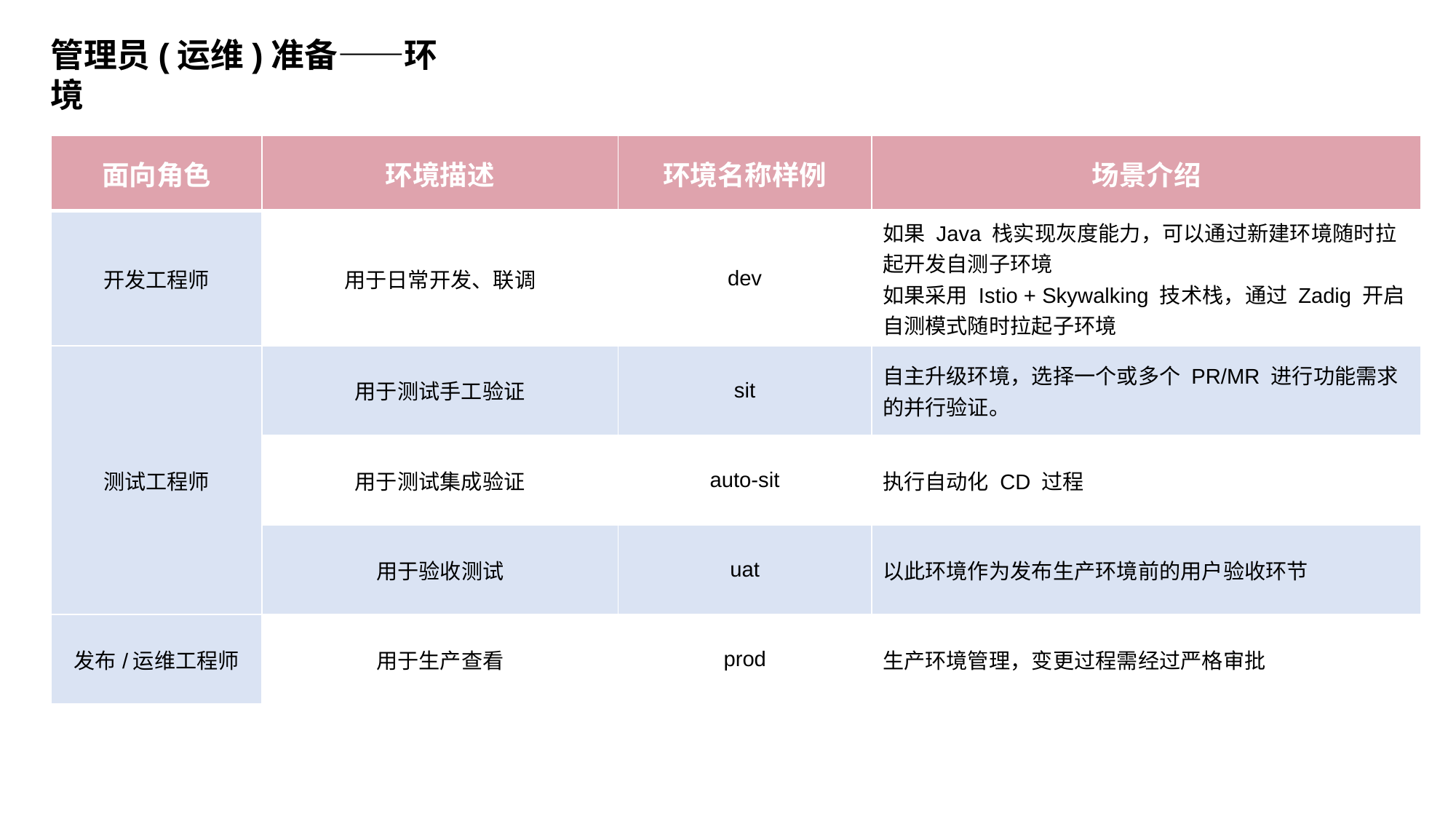

管理员(运维)准备——环境
| 面向角色 | 环境描述 | 环境名称样例 | 场景介绍 |
| --- | --- | --- | --- |
| 开发工程师 | 用于日常开发、联调 | dev | 如果 Java 栈实现灰度能力，可以通过新建环境随时拉起开发自测子环境 如果采用 Istio + Skywalking 技术栈，通过 Zadig 开启自测模式随时拉起子环境 |
| 测试工程师 | 用于测试手工验证 | sit | 自主升级环境，选择一个或多个 PR/MR 进行功能需求的并行验证。 |
|  | 用于测试集成验证 | auto-sit | 执行自动化 CD 过程 |
|  | 用于验收测试 | uat | 以此环境作为发布生产环境前的用户验收环节 |
| 发布/运维工程师 | 用于生产查看 | prod | 生产环境管理，变更过程需经过严格审批 |